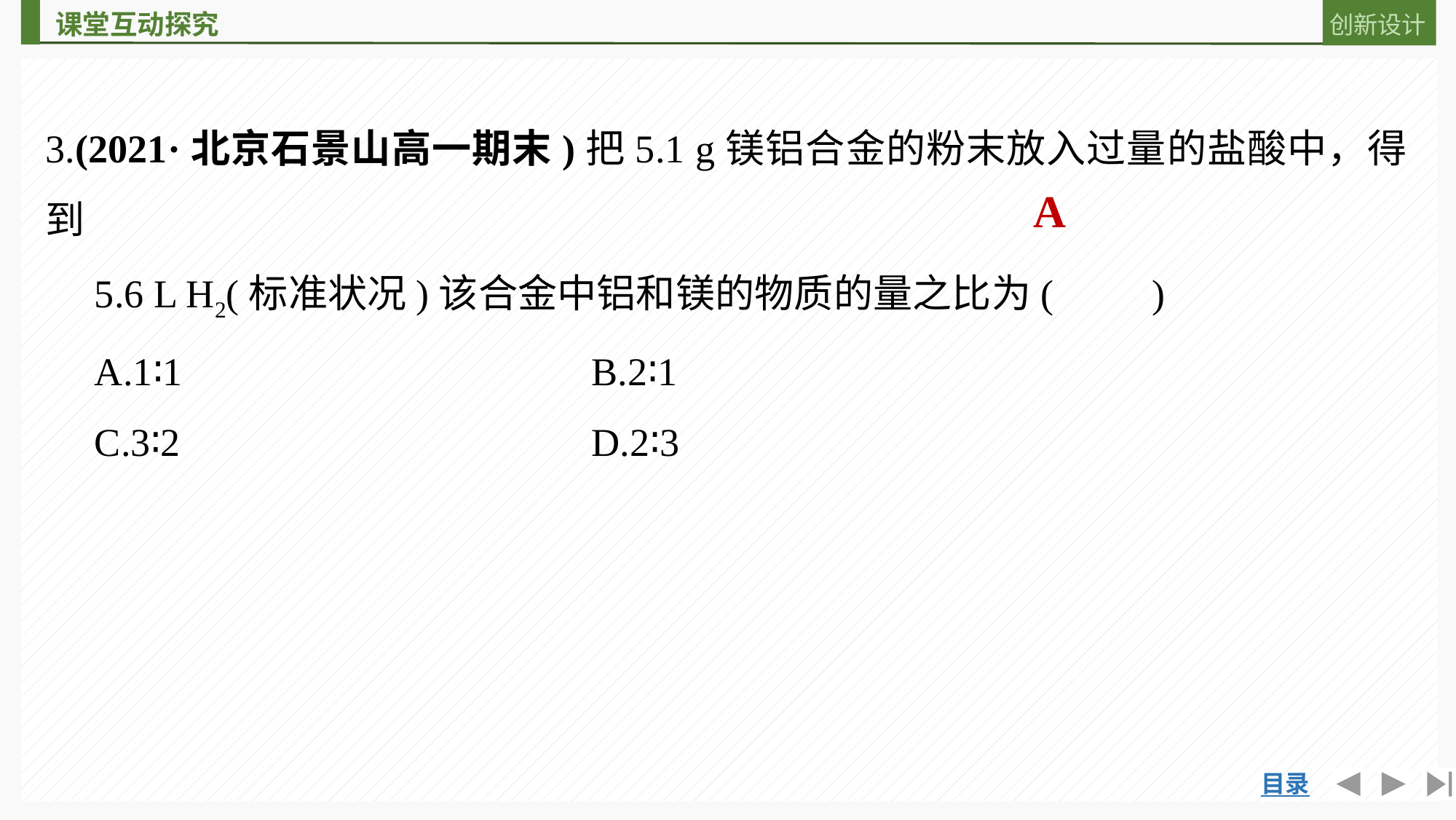

3.(2021·北京石景山高一期末)把5.1 g镁铝合金的粉末放入过量的盐酸中，得到
　5.6 L H2(标准状况)该合金中铝和镁的物质的量之比为(　　)
　A.1∶1			B.2∶1
　C.3∶2			D.2∶3
A